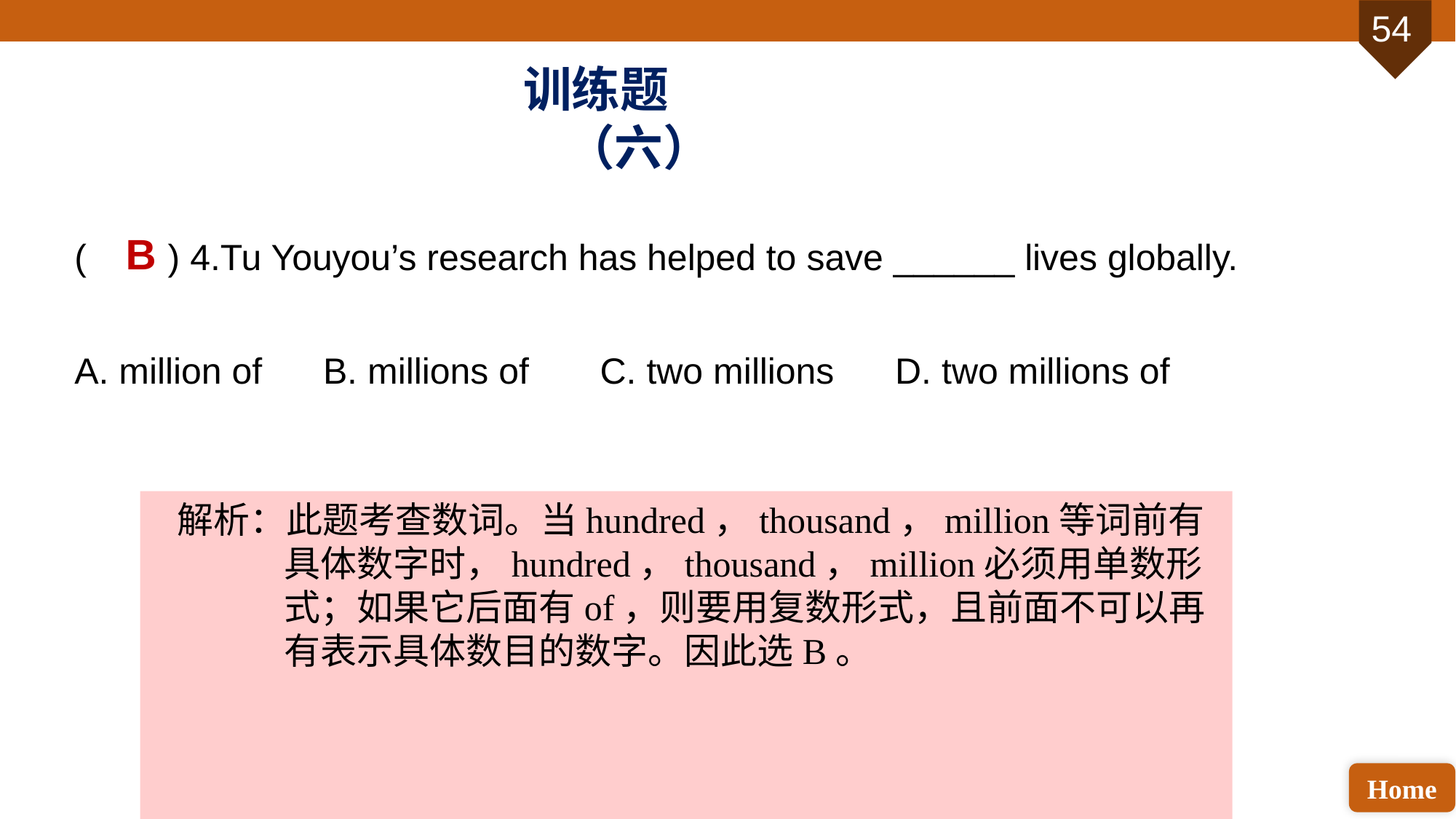

训练题（六）
(        ) 4.Tu Youyou’s research has helped to save ______ lives globally.

A. million of      B. millions of       C. two millions      D. two millions of
B

解析：此题考查数词。当hundred，thousand，million等词前有具体数字时，hundred，thousand，million必须用单数形式；如果它后面有of，则要用复数形式，且前面不可以再有表示具体数目的数字。因此选B。